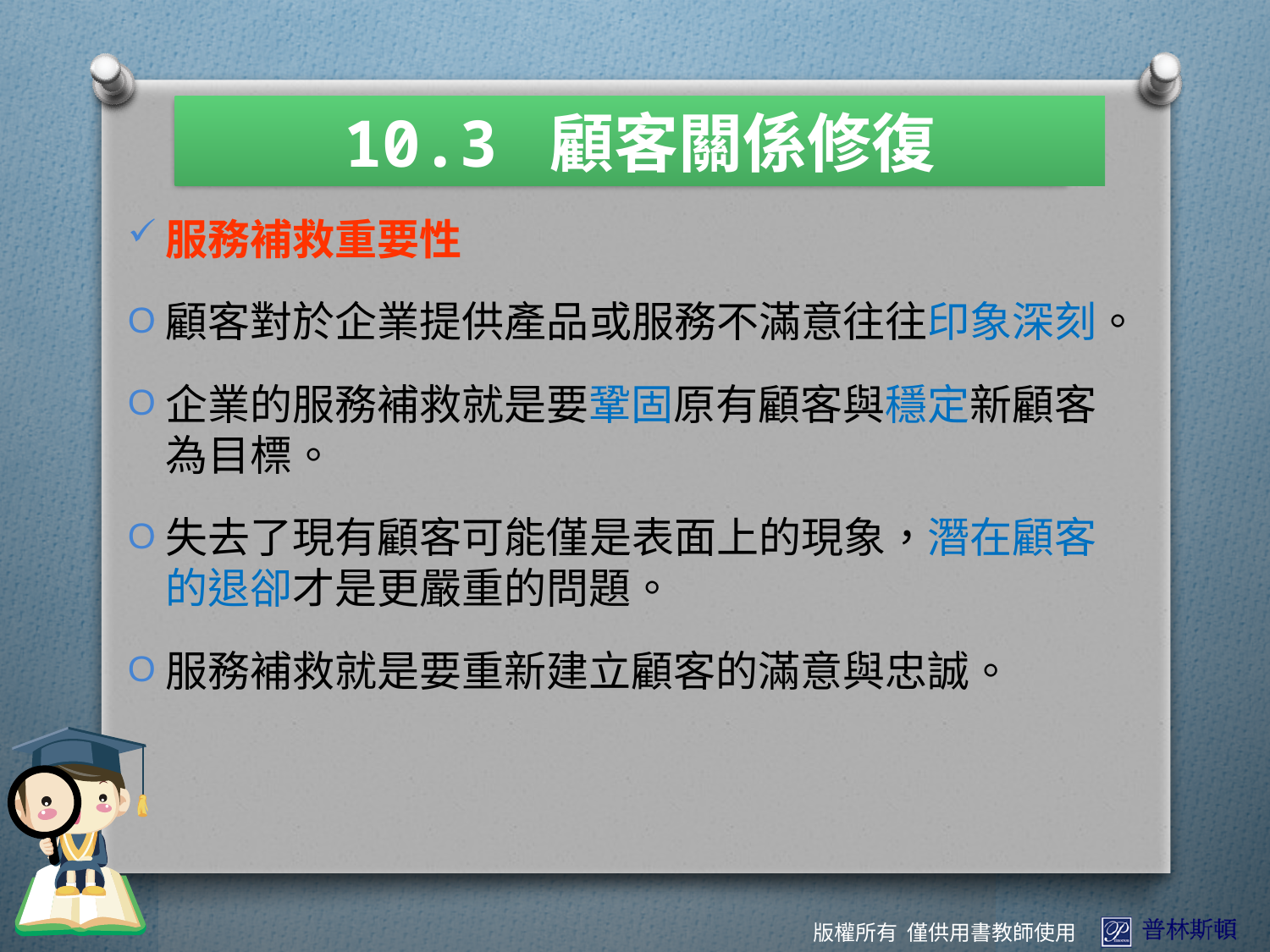

10.3 顧客關係修復
服務補救重要性
顧客對於企業提供產品或服務不滿意往往印象深刻。
企業的服務補救就是要鞏固原有顧客與穩定新顧客為目標。
失去了現有顧客可能僅是表面上的現象，潛在顧客的退卻才是更嚴重的問題。
服務補救就是要重新建立顧客的滿意與忠誠。